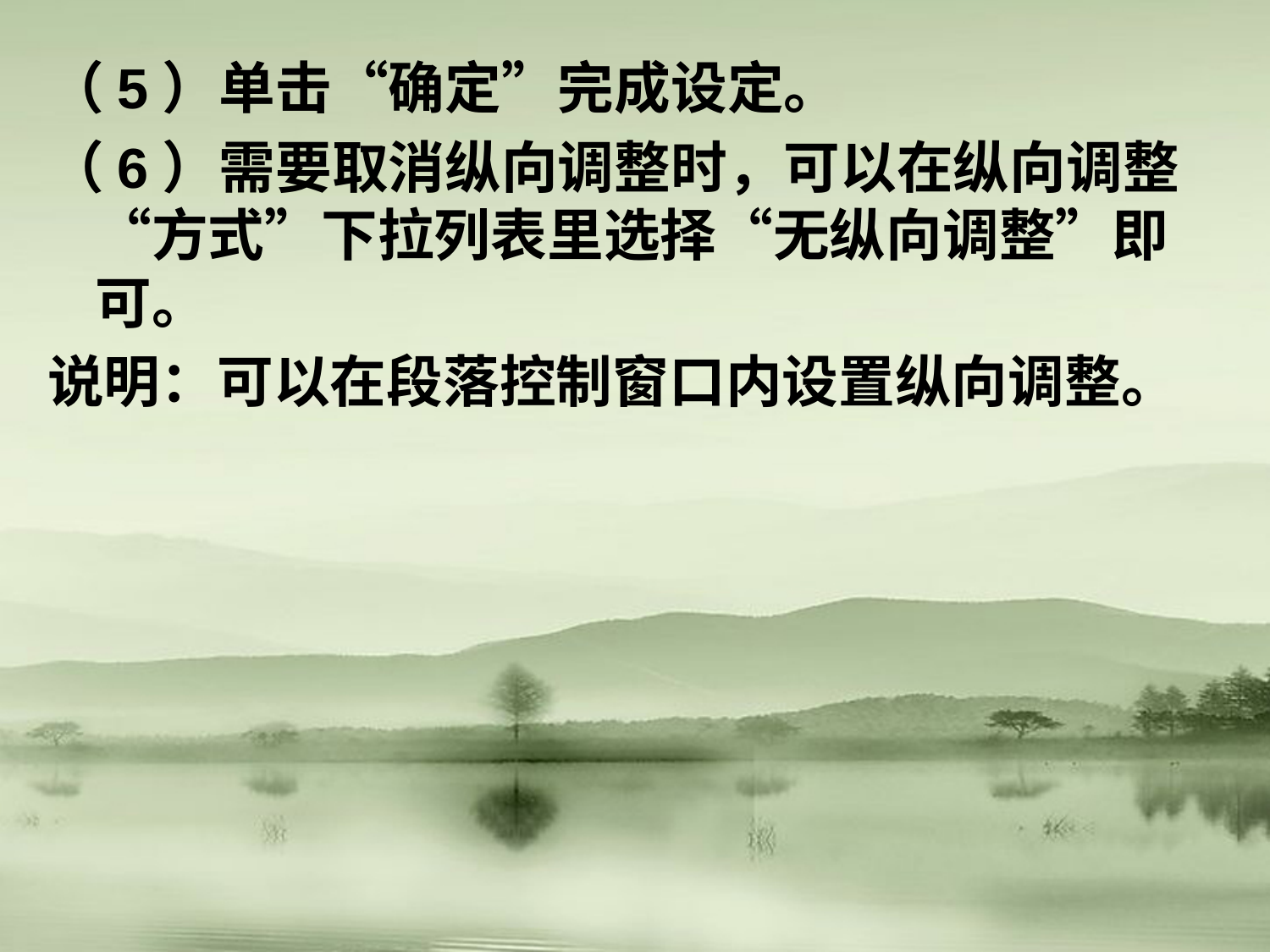

（5）单击“确定”完成设定。
（6）需要取消纵向调整时，可以在纵向调整“方式”下拉列表里选择“无纵向调整”即可。
说明：可以在段落控制窗口内设置纵向调整。